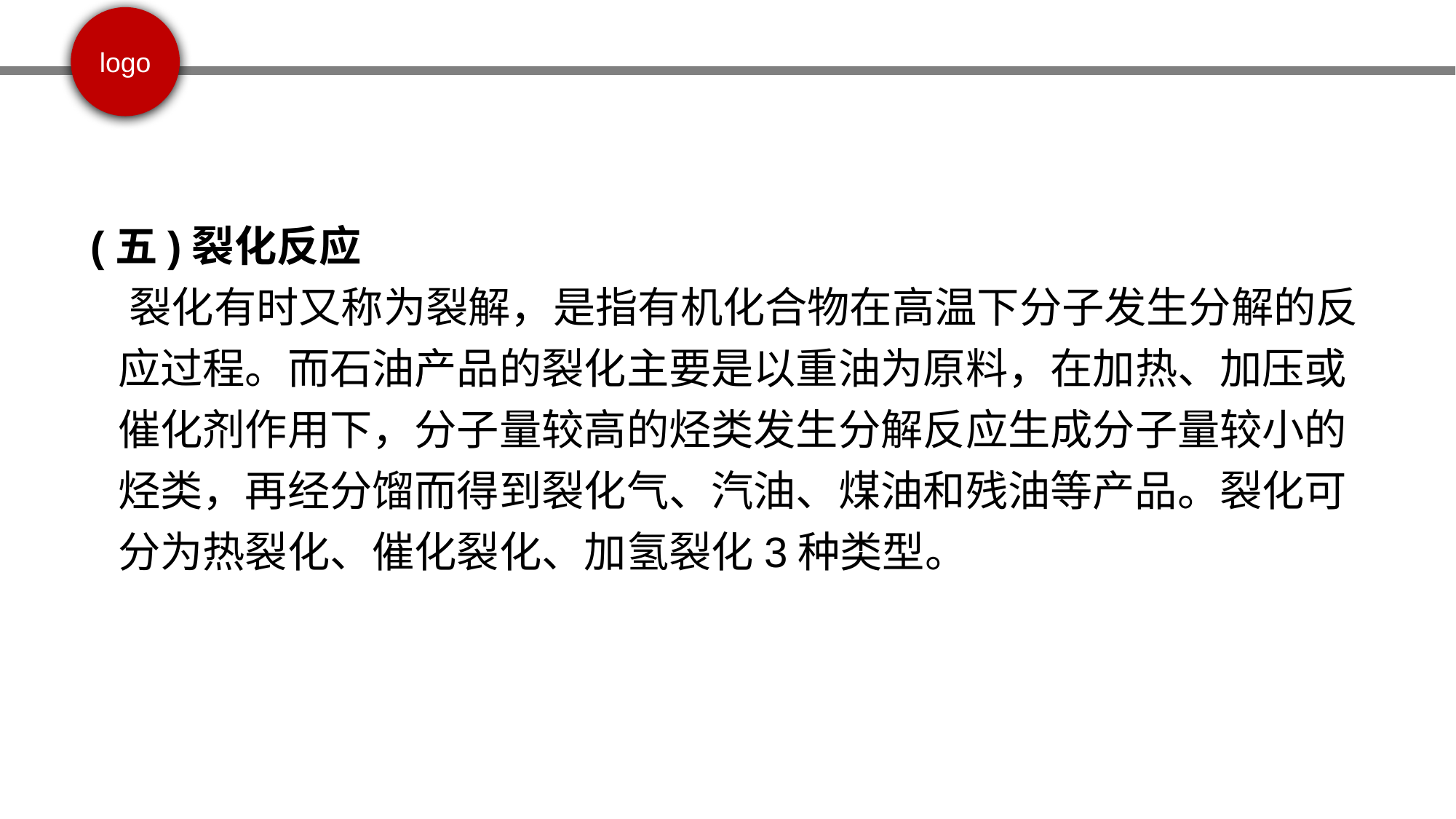

(五)裂化反应
   裂化有时又称为裂解，是指有机化合物在高温下分子发生分解的反应过程。而石油产品的裂化主要是以重油为原料，在加热、加压或催化剂作用下，分子量较高的烃类发生分解反应生成分子量较小的烃类，再经分馏而得到裂化气、汽油、煤油和残油等产品。裂化可分为热裂化、催化裂化、加氢裂化3种类型。